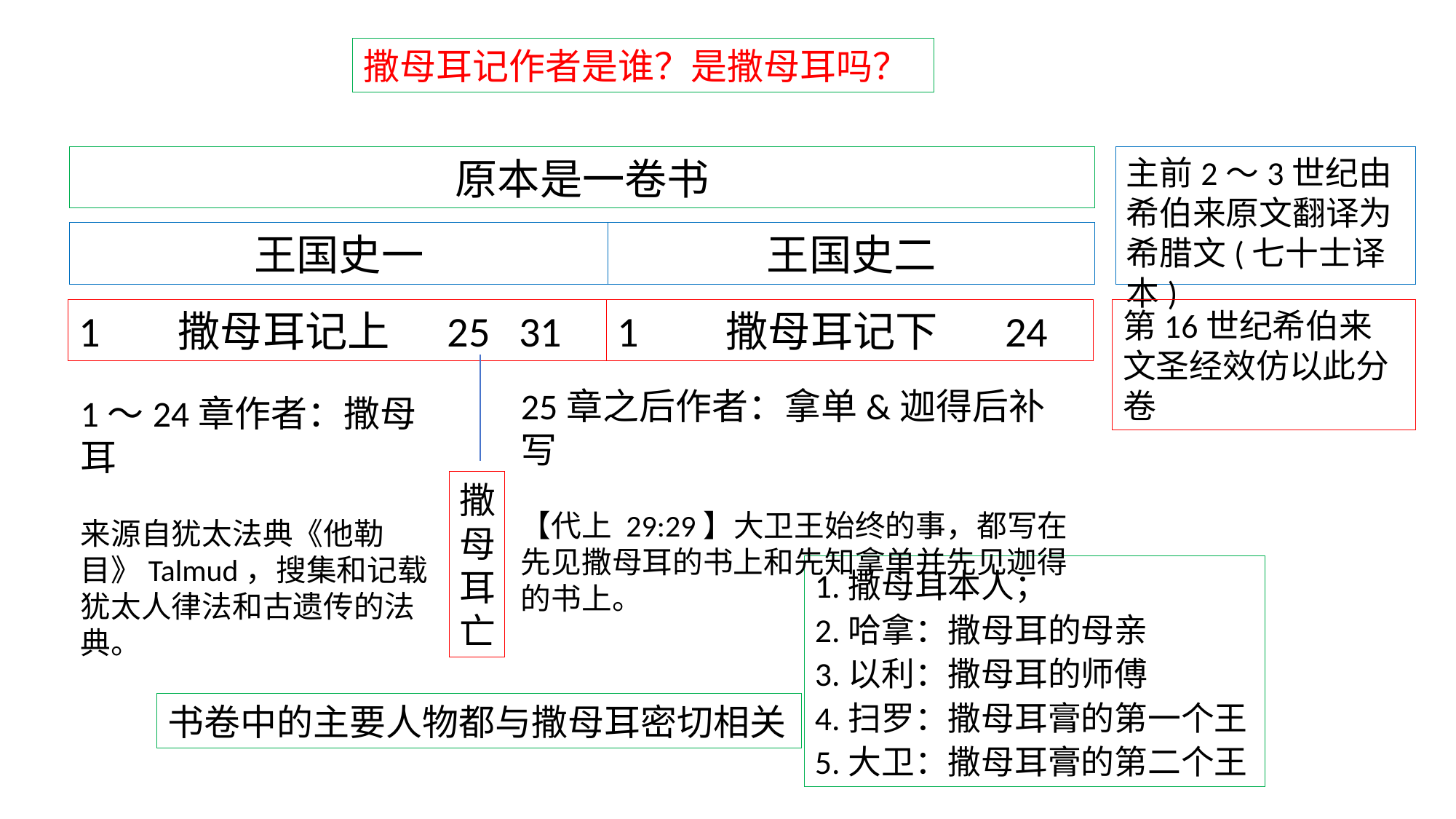

撒母耳记作者是谁？是撒母耳吗？
原本是一卷书
主前2～3世纪由希伯来原文翻译为希腊文(七十士译本)
王国史一
王国史二
1       撒母耳记上     25   31
1        撒母耳记下      24
第16世纪希伯来文圣经效仿以此分卷
25章之后作者：拿单&迦得后补写

【代上 29:29】大卫王始终的事，都写在先见撒母耳的书上和先知拿单并先见迦得的书上。
1～24章作者：撒母耳

来源自犹太法典《他勒目》Talmud，搜集和记载犹太人律法和古遗传的法典。
撒母耳亡
1.撒母耳本人；
2.哈拿：撒母耳的母亲
3.以利：撒母耳的师傅
4.扫罗：撒母耳膏的第一个王
5.大卫：撒母耳膏的第二个王
书卷中的主要人物都与撒母耳密切相关